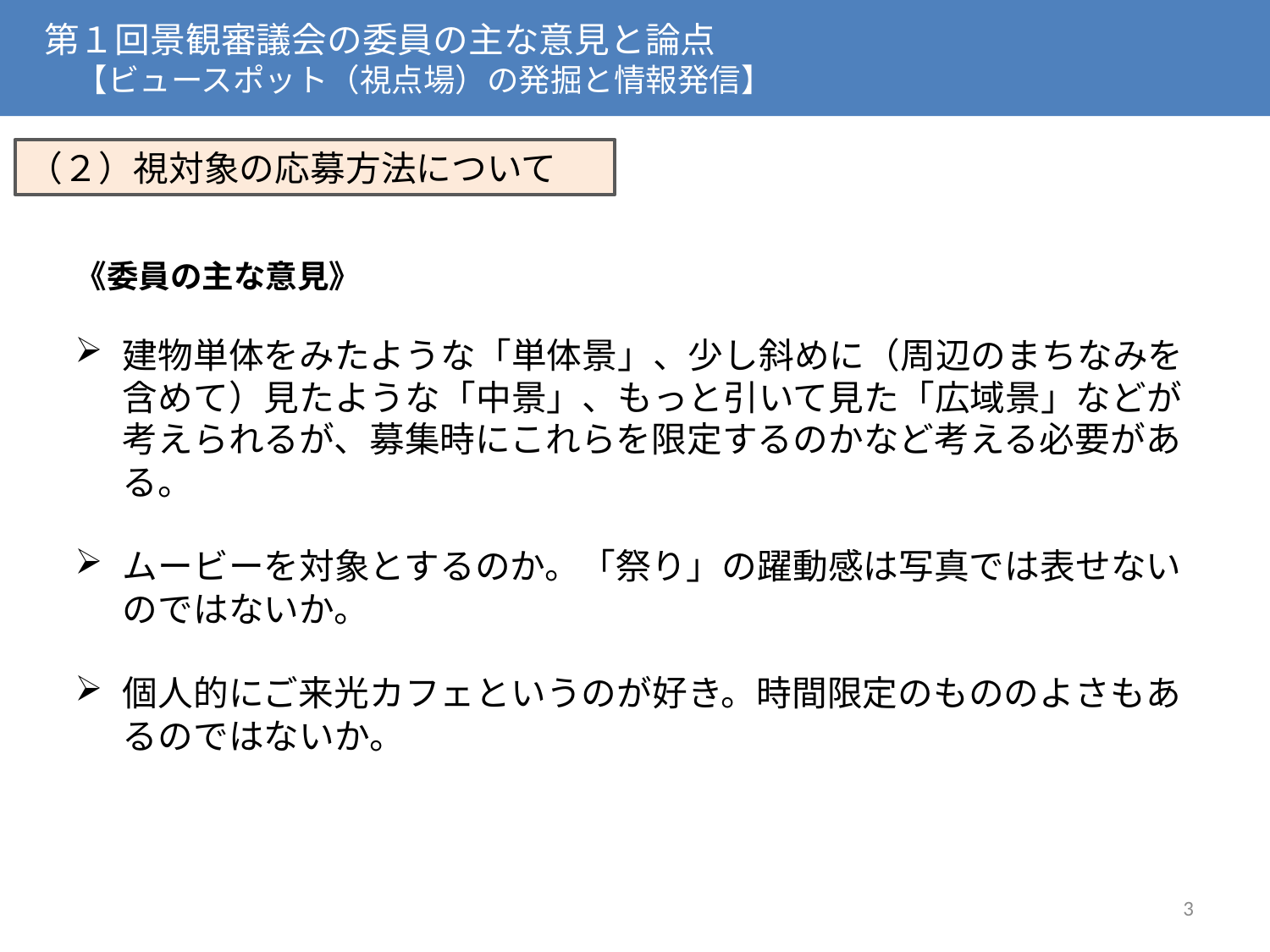

第１回景観審議会の委員の主な意見と論点
　　【ビュースポット（視点場）の発掘と情報発信】
（２）視対象の応募方法について
《委員の主な意見》

建物単体をみたような「単体景」、少し斜めに（周辺のまちなみを含めて）見たような「中景」、もっと引いて見た「広域景」などが考えられるが、募集時にこれらを限定するのかなど考える必要がある。

ムービーを対象とするのか。「祭り」の躍動感は写真では表せないのではないか。

個人的にご来光カフェというのが好き。時間限定のもののよさもあるのではないか。
3